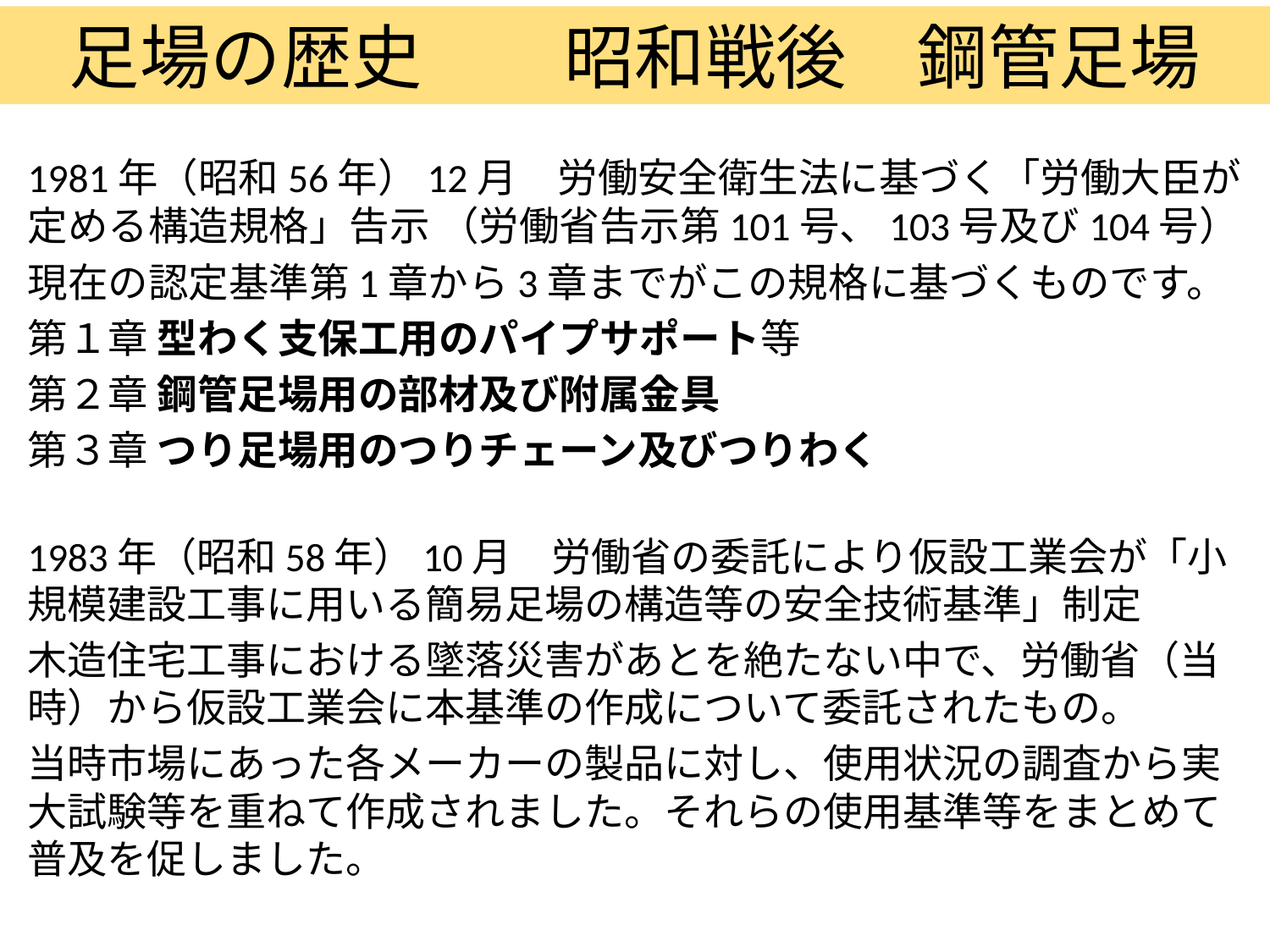

# 足場の歴史　　昭和戦後　鋼管足場
1981年（昭和56年）12月　労働安全衛生法に基づく「労働大臣が定める構造規格」告示 （労働省告示第101号、103号及び104号）
現在の認定基準第1章から3章までがこの規格に基づくものです。
第１章 型わく支保工用のパイプサポート等
第２章 鋼管足場用の部材及び附属金具
第３章 つり足場用のつりチェーン及びつりわく

1983年（昭和58年）10月　労働省の委託により仮設工業会が「小規模建設工事に用いる簡易足場の構造等の安全技術基準」制定
木造住宅工事における墜落災害があとを絶たない中で、労働省（当時）から仮設工業会に本基準の作成について委託されたもの。
当時市場にあった各メーカーの製品に対し、使用状況の調査から実大試験等を重ねて作成されました。それらの使用基準等をまとめて普及を促しました。